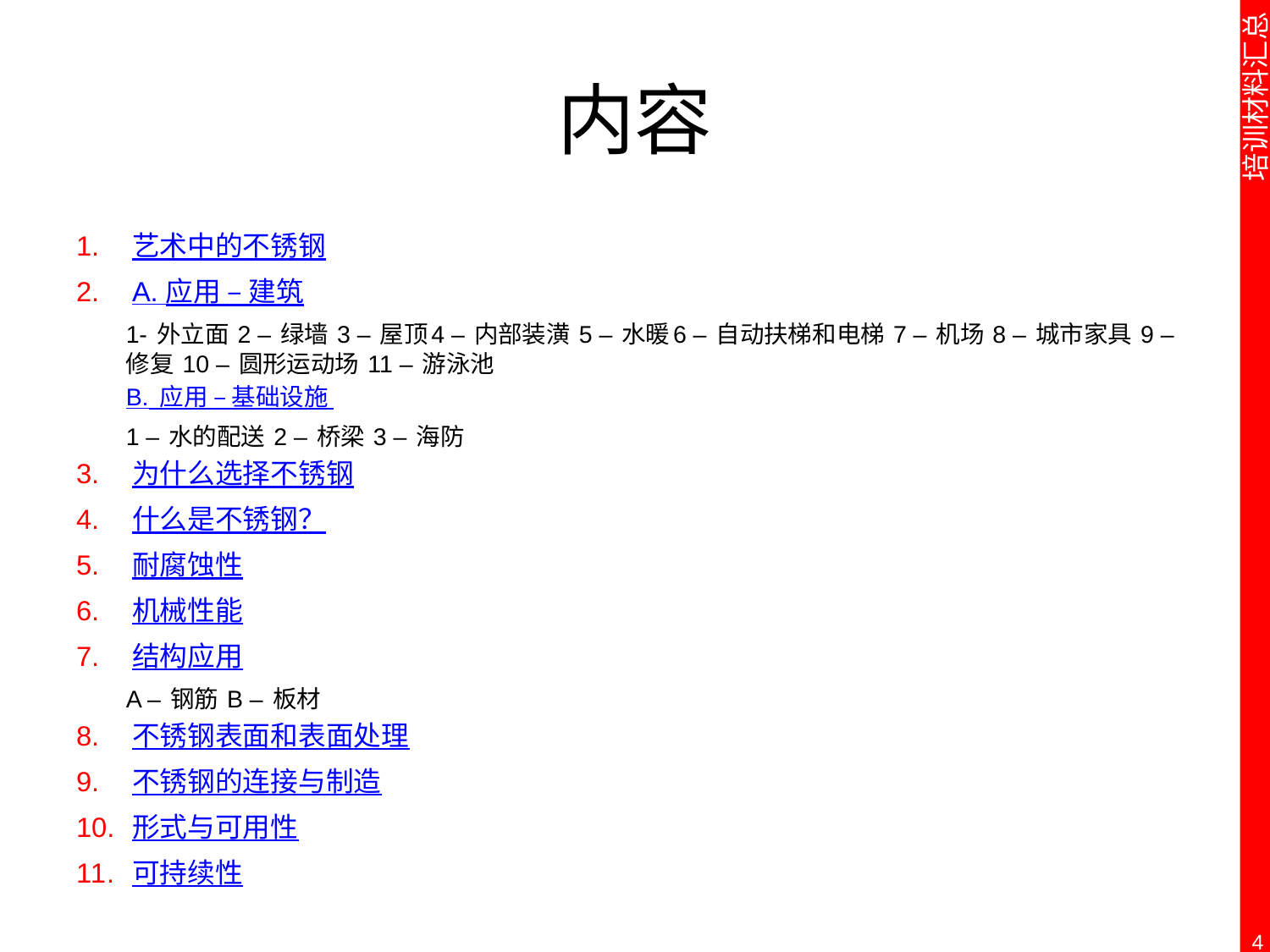

# 内容
艺术中的不锈钢
A. 应用 – 建筑
1- 外立面 2 – 绿墙 3 – 屋顶4 – 内部装潢 5 – 水暖6 – 自动扶梯和电梯 7 – 机场 8 – 城市家具 9 – 修复 10 – 圆形运动场 11 – 游泳池
B.  应用 – 基础设施
1 – 水的配送 2 – 桥梁 3 – 海防
为什么选择不锈钢
什么是不锈钢？
耐腐蚀性
机械性能
结构应用
A – 钢筋 B – 板材
不锈钢表面和表面处理
不锈钢的连接与制造
形式与可用性
可持续性
4